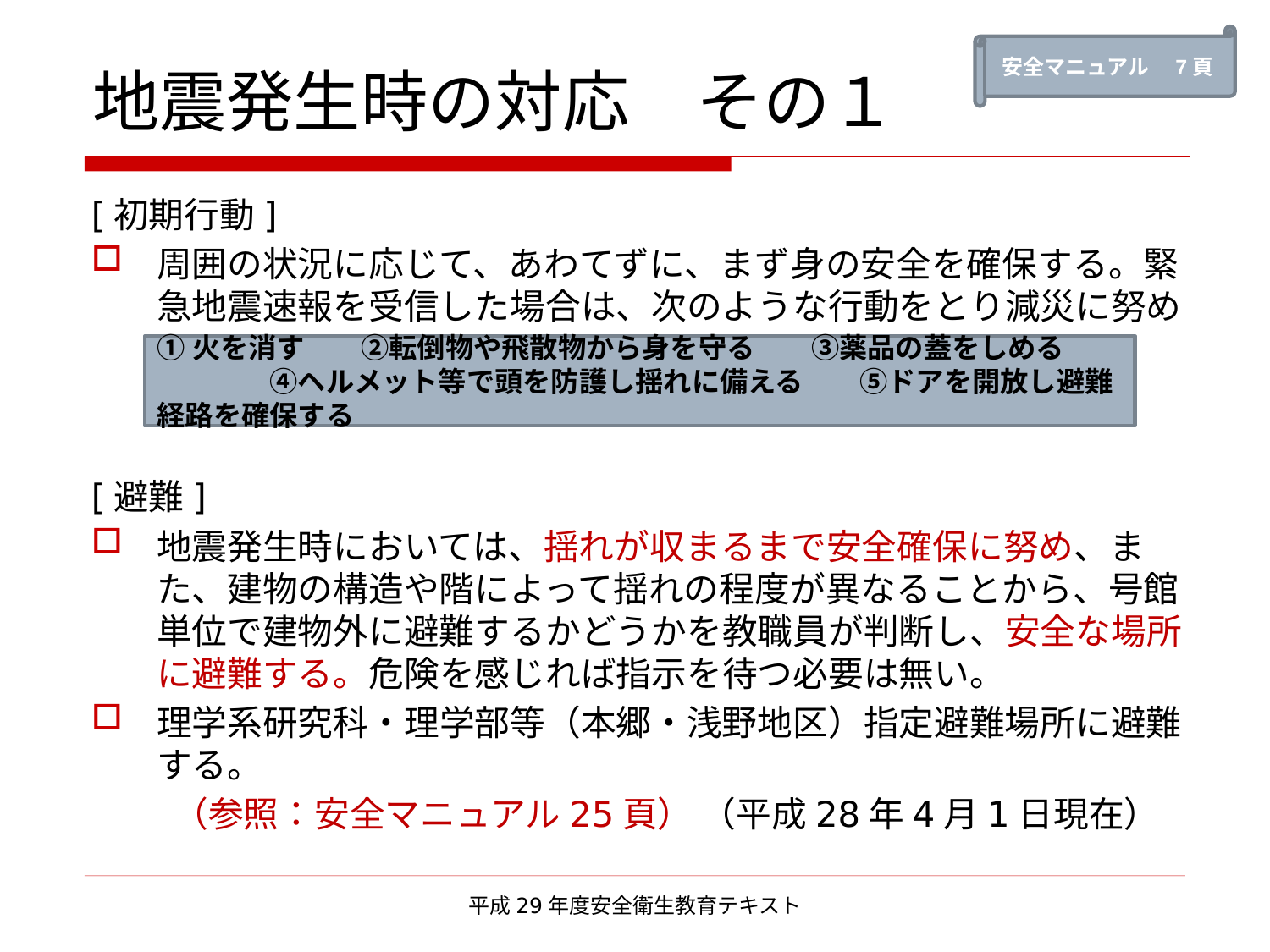

安全マニュアル　7頁
# 地震発生時の対応　その１
[初期行動]
周囲の状況に応じて、あわてずに、まず身の安全を確保する。緊急地震速報を受信した場合は、次のような行動をとり減災に努める。

[避難]
地震発生時においては、揺れが収まるまで安全確保に努め、また、建物の構造や階によって揺れの程度が異なることから、号館単位で建物外に避難するかどうかを教職員が判断し、安全な場所に避難する。危険を感じれば指示を待つ必要は無い。
理学系研究科・理学部等（本郷・浅野地区）指定避難場所に避難する。
	 （参照：安全マニュアル25頁） （平成28年4月1日現在）

①火を消す　　②転倒物や飛散物から身を守る　　③薬品の蓋をしめる　　　　　　④ヘルメット等で頭を防護し揺れに備える　　⑤ドアを開放し避難経路を確保する
平成29年度安全衛生教育テキスト